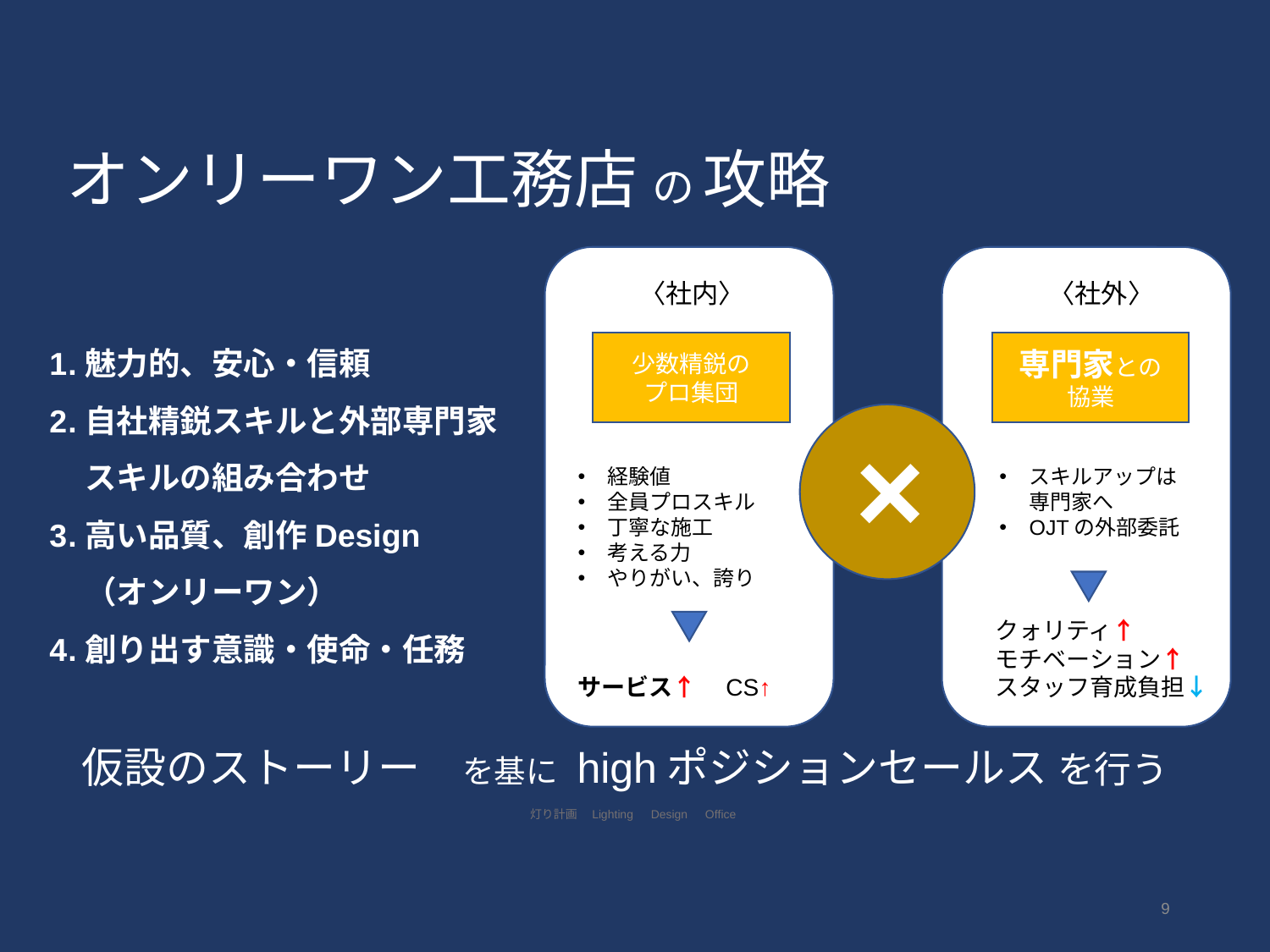

オンリーワン工務店 の 攻略

〈社内〉
〈社外〉
魅力的、安心・信頼
自社精鋭スキルと外部専門家スキルの組み合わせ
高い品質、創作Design      （オンリーワン）
創り出す意識・使命・任務
少数精鋭の
プロ集団
専門家との
協業

×
経験値
全員プロスキル
丁寧な施工
考える力
やりがい、誇り
スキルアップは専門家へ
OJTの外部委託

クォリティ↑
モチベーション↑
スタッフ育成負担↓

サービス↑　CS↑
仮設のストーリー　を基に highポジションセールス を行う
灯り計画　Lighting　Design　Office
9